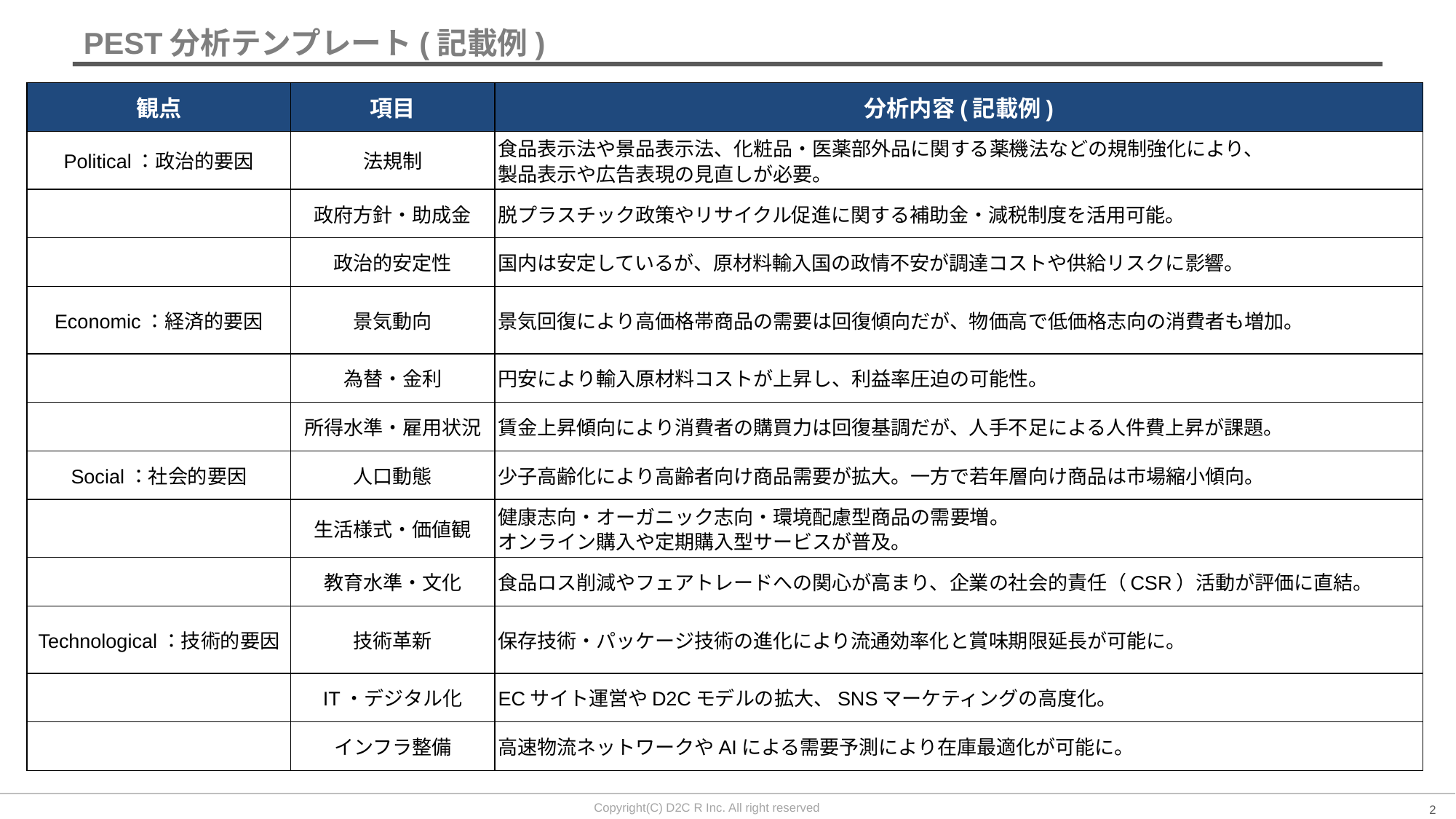

# PEST分析テンプレート(記載例)
| 観点 | 項目 | 分析内容(記載例) |
| --- | --- | --- |
| Political：政治的要因 | 法規制 | 食品表示法や景品表示法、化粧品・医薬部外品に関する薬機法などの規制強化により、 製品表示や広告表現の見直しが必要。 |
|  | 政府方針・助成金 | 脱プラスチック政策やリサイクル促進に関する補助金・減税制度を活用可能。 |
|  | 政治的安定性 | 国内は安定しているが、原材料輸入国の政情不安が調達コストや供給リスクに影響。 |
| Economic：経済的要因 | 景気動向 | 景気回復により高価格帯商品の需要は回復傾向だが、物価高で低価格志向の消費者も増加。 |
|  | 為替・金利 | 円安により輸入原材料コストが上昇し、利益率圧迫の可能性。 |
|  | 所得水準・雇用状況 | 賃金上昇傾向により消費者の購買力は回復基調だが、人手不足による人件費上昇が課題。 |
| Social：社会的要因 | 人口動態 | 少子高齢化により高齢者向け商品需要が拡大。一方で若年層向け商品は市場縮小傾向。 |
|  | 生活様式・価値観 | 健康志向・オーガニック志向・環境配慮型商品の需要増。 オンライン購入や定期購入型サービスが普及。 |
|  | 教育水準・文化 | 食品ロス削減やフェアトレードへの関心が高まり、企業の社会的責任（CSR）活動が評価に直結。 |
| Technological：技術的要因 | 技術革新 | 保存技術・パッケージ技術の進化により流通効率化と賞味期限延長が可能に。 |
|  | IT・デジタル化 | ECサイト運営やD2Cモデルの拡大、SNSマーケティングの高度化。 |
|  | インフラ整備 | 高速物流ネットワークやAIによる需要予測により在庫最適化が可能に。 |